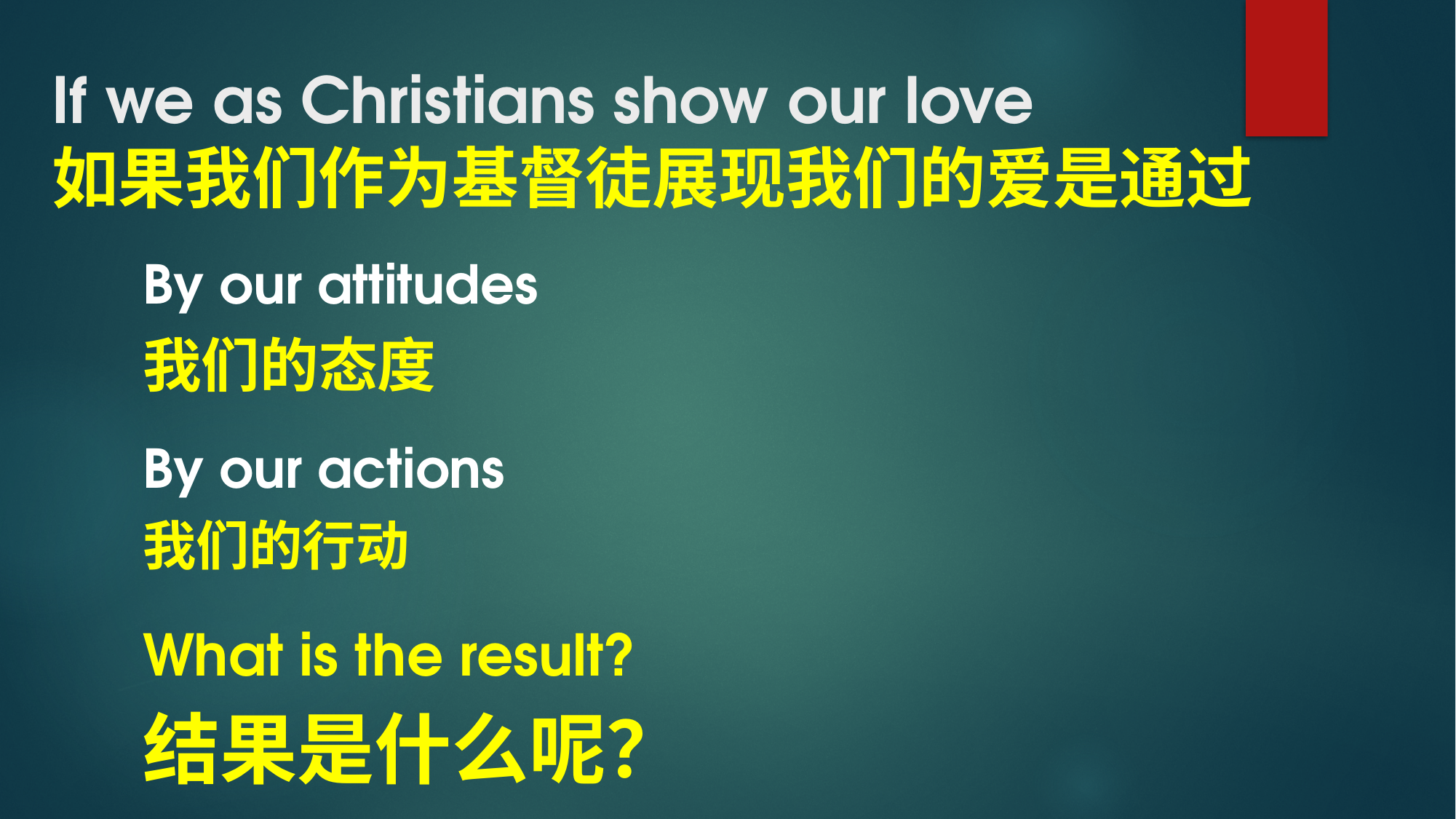

# If we as Christians show our love 如果我们作为基督徒展现我们的爱是通过
By our attitudes
我们的态度

By our actions
我们的行动

What is the result?
结果是什么呢？